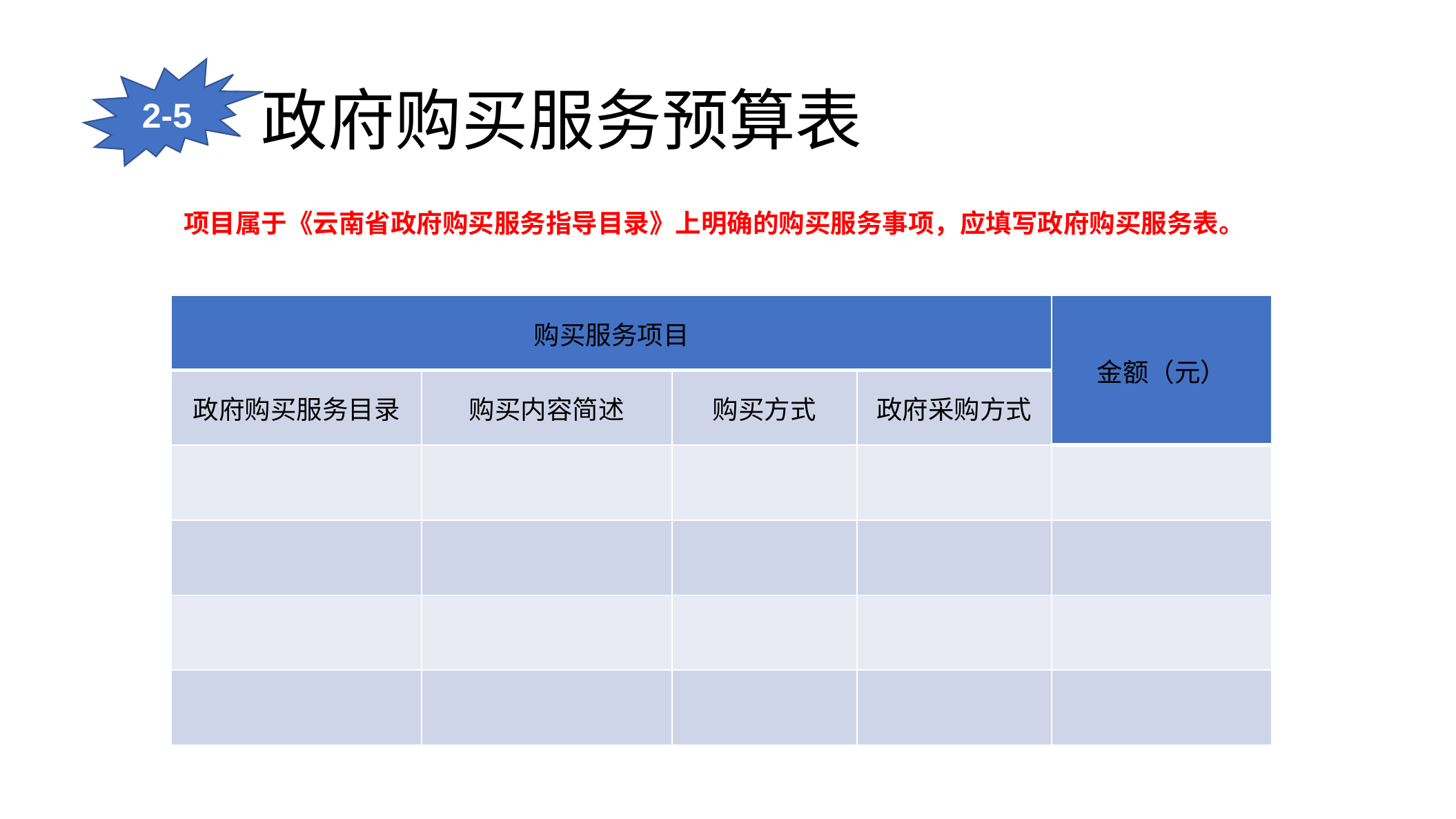

# 政府购买服务预算表
2-5
项目属于《云南省政府购买服务指导目录》上明确的购买服务事项，应填写政府购买服务表。
| 购买服务项目 |  |  |  | 金额（元） |
| --- | --- | --- | --- | --- |
| 政府购买服务目录 | 购买内容简述 | 购买方式 | 政府采购方式 |  |
|  |  |  |  |  |
|  |  |  |  |  |
|  |  |  |  |  |
|  |  |  |  |  |